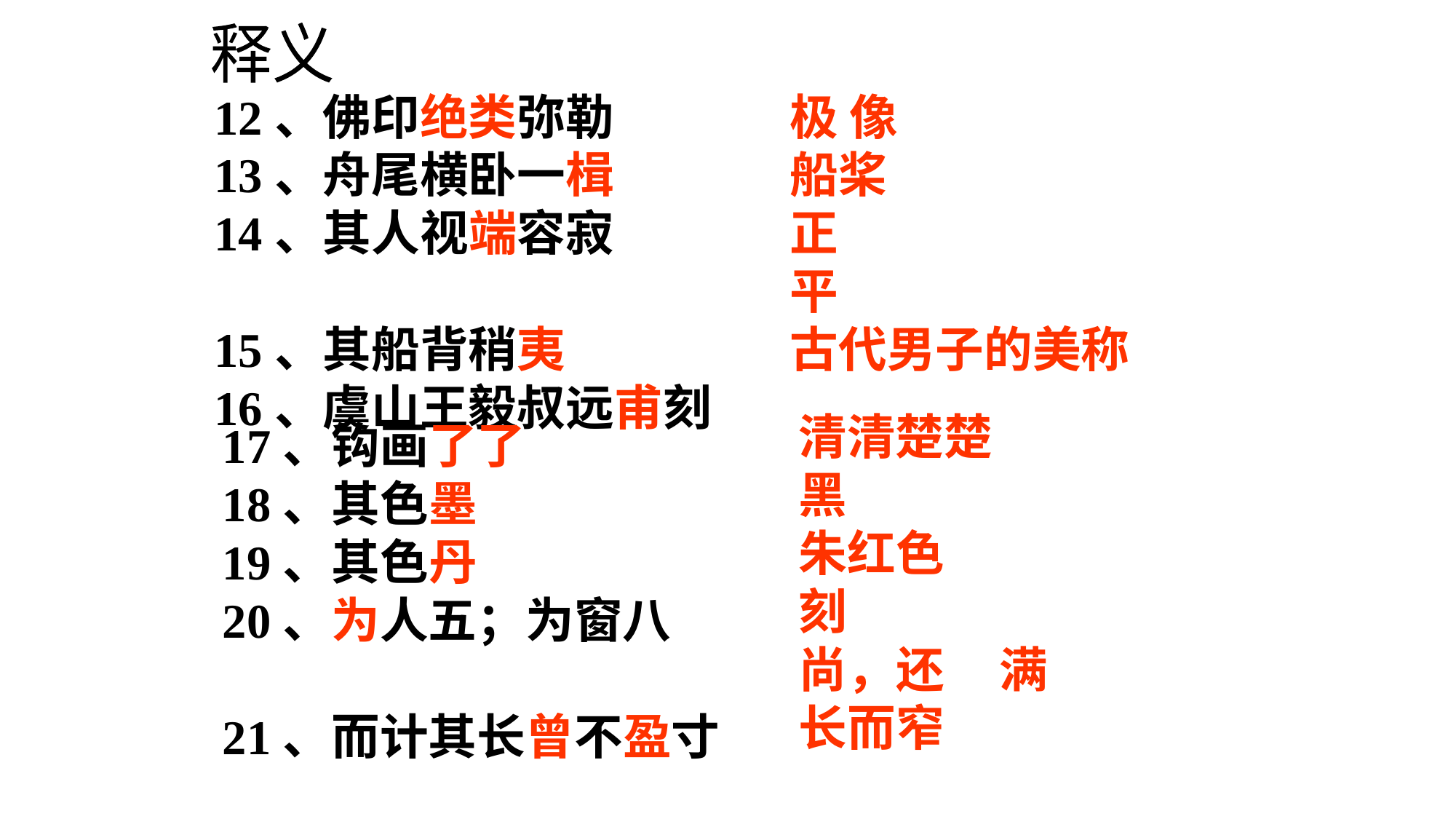

12、佛印绝类弥勒
13、舟尾横卧一楫 
14、其人视端容寂 
15、其船背稍夷
16、虞山王毅叔远甫刻
释义
极 像
船桨
正
平
古代男子的美称
清清楚楚
黑
朱红色
刻
尚，还     满
长而窄
17、钩画了了
18、其色墨
19、其色丹
20、为人五；为窗八
21、而计其长曾不盈寸 
22、盖简桃核修狭者为之